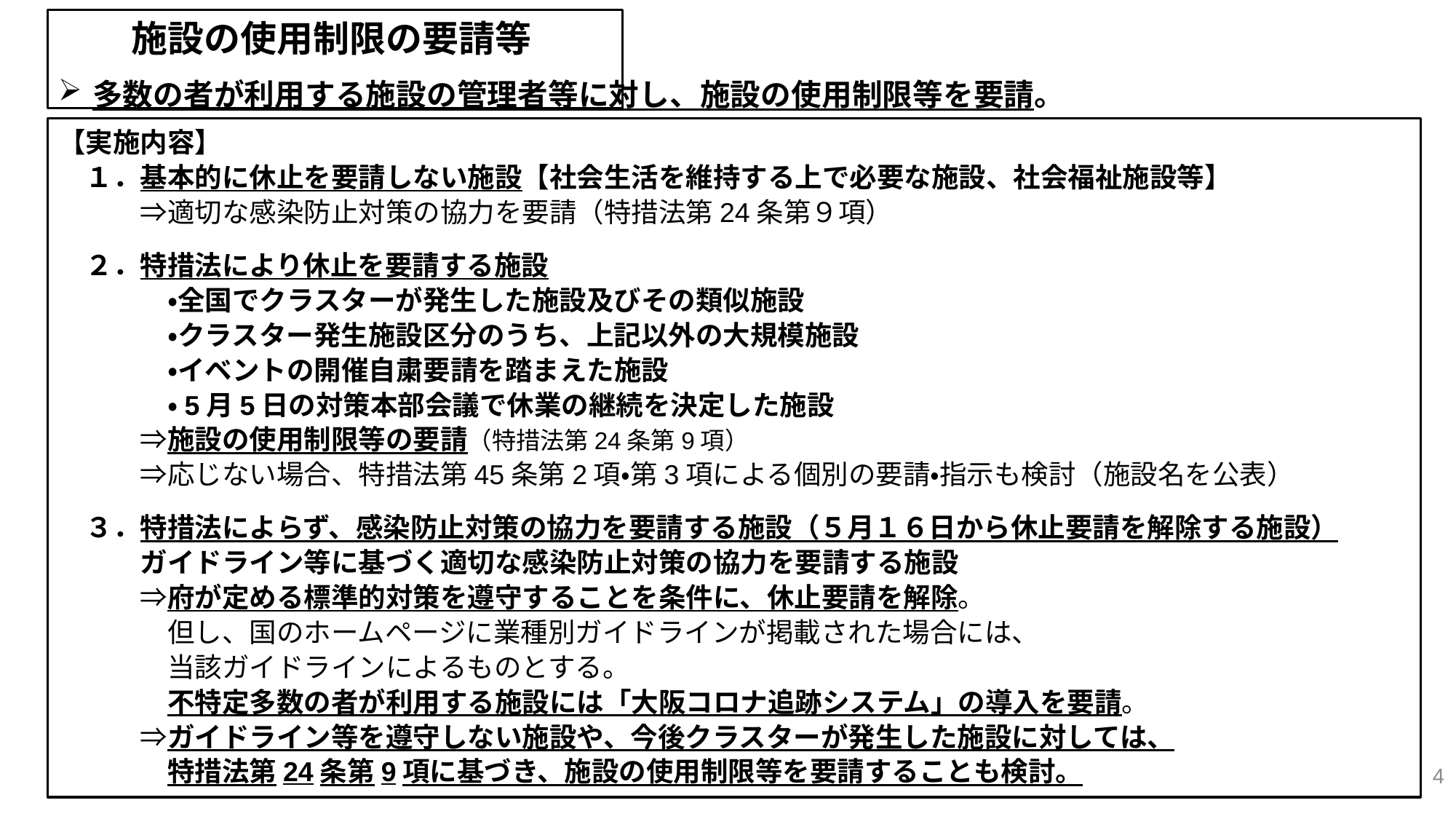

施設の使用制限の要請等
多数の者が利用する施設の管理者等に対し、施設の使用制限等を要請。
【実施内容】
　１．基本的に休止を要請しない施設【社会生活を維持する上で必要な施設、社会福祉施設等】
　　　⇒適切な感染防止対策の協力を要請（特措法第24条第９項）

　２．特措法により休止を要請する施設
　　　　・全国でクラスターが発生した施設及びその類似施設
　　　　・クラスター発生施設区分のうち、上記以外の大規模施設
　　　　・イベントの開催自粛要請を踏まえた施設
　　　　・5月5日の対策本部会議で休業の継続を決定した施設
　　　⇒施設の使用制限等の要請（特措法第24条第9項）
　　　⇒応じない場合、特措法第45条第2項・第3項による個別の要請・指示も検討（施設名を公表）

　３．特措法によらず、感染防止対策の協力を要請する施設（５月１６日から休止要請を解除する施設）
　　　ガイドライン等に基づく適切な感染防止対策の協力を要請する施設
　　　⇒府が定める標準的対策を遵守することを条件に、休止要請を解除。
　　　　但し、国のホームページに業種別ガイドラインが掲載された場合には、
　　　　当該ガイドラインによるものとする。
　　　　不特定多数の者が利用する施設には「大阪コロナ追跡システム」の導入を要請。
　　　⇒ガイドライン等を遵守しない施設や、今後クラスターが発生した施設に対しては、
　　　　特措法第24条第9項に基づき、施設の使用制限等を要請することも検討。
4